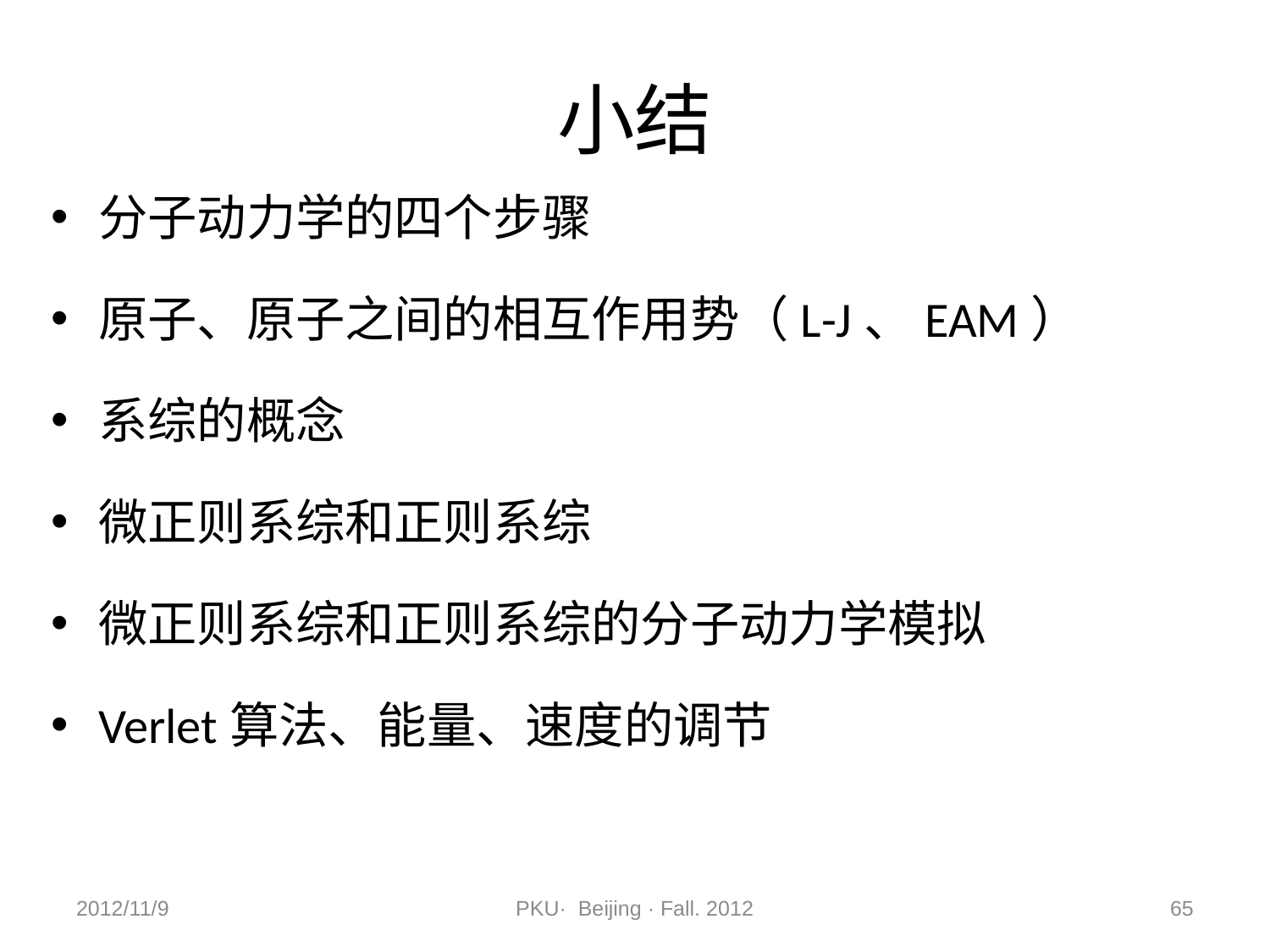

# 小结
分子动力学的四个步骤
原子、原子之间的相互作用势（L-J、EAM）
系综的概念
微正则系综和正则系综
微正则系综和正则系综的分子动力学模拟
Verlet算法、能量、速度的调节

2012/11/9
PKU·  Beijing · Fall. 2012
65